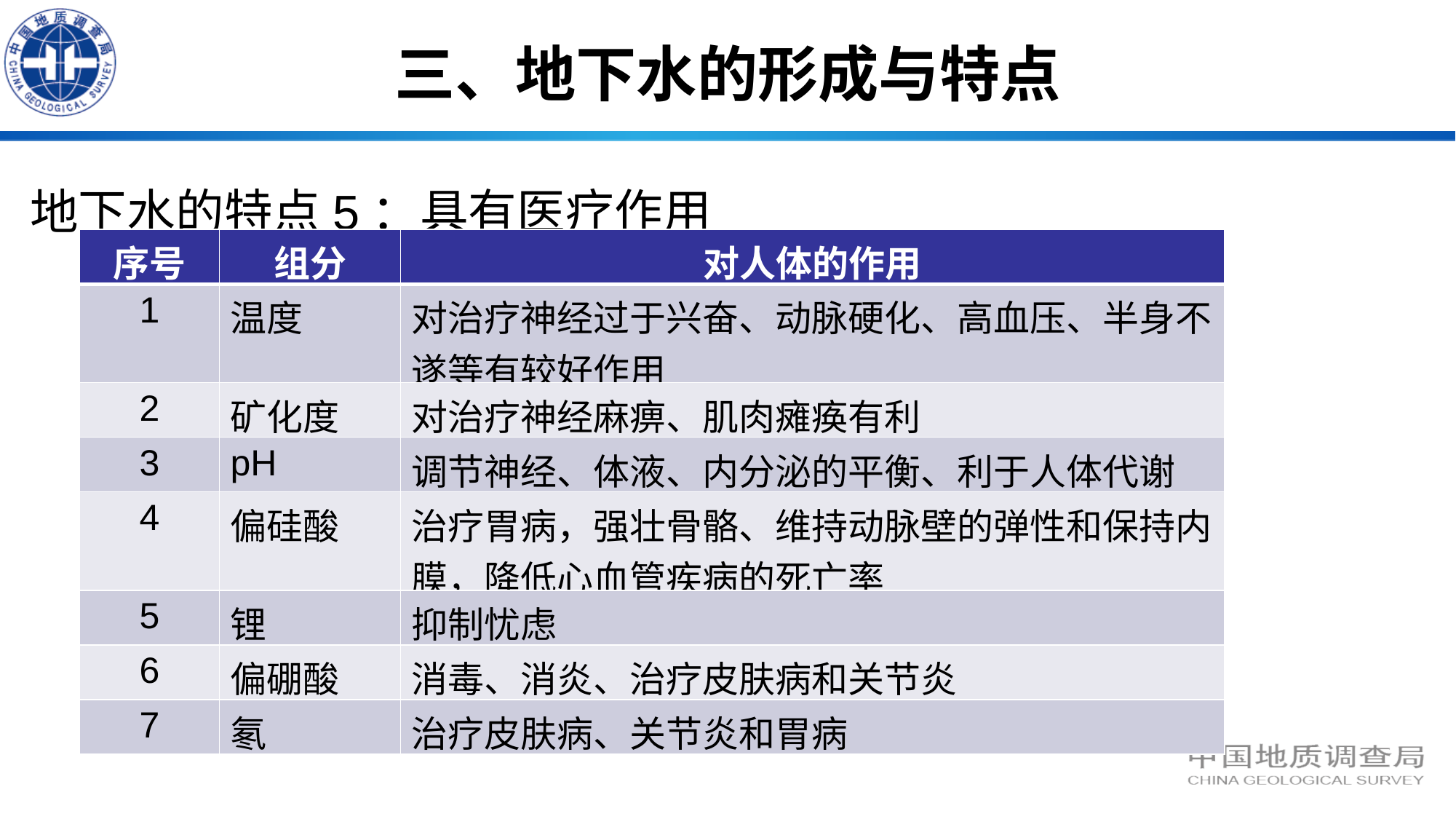

三、地下水的形成与特点
地下水的特点5：具有医疗作用
| 序号 | 组分 | 对人体的作用 |
| --- | --- | --- |
| 1 | 温度 | 对治疗神经过于兴奋、动脉硬化、高血压、半身不遂等有较好作用 |
| 2 | 矿化度 | 对治疗神经麻痹、肌肉瘫痪有利 |
| 3 | pH | 调节神经、体液、内分泌的平衡、利于人体代谢 |
| 4 | 偏硅酸 | 治疗胃病，强壮骨骼、维持动脉壁的弹性和保持内膜，降低心血管疾病的死亡率 |
| 5 | 锂 | 抑制忧虑 |
| 6 | 偏硼酸 | 消毒、消炎、治疗皮肤病和关节炎 |
| 7 | 氡 | 治疗皮肤病、关节炎和胃病 |